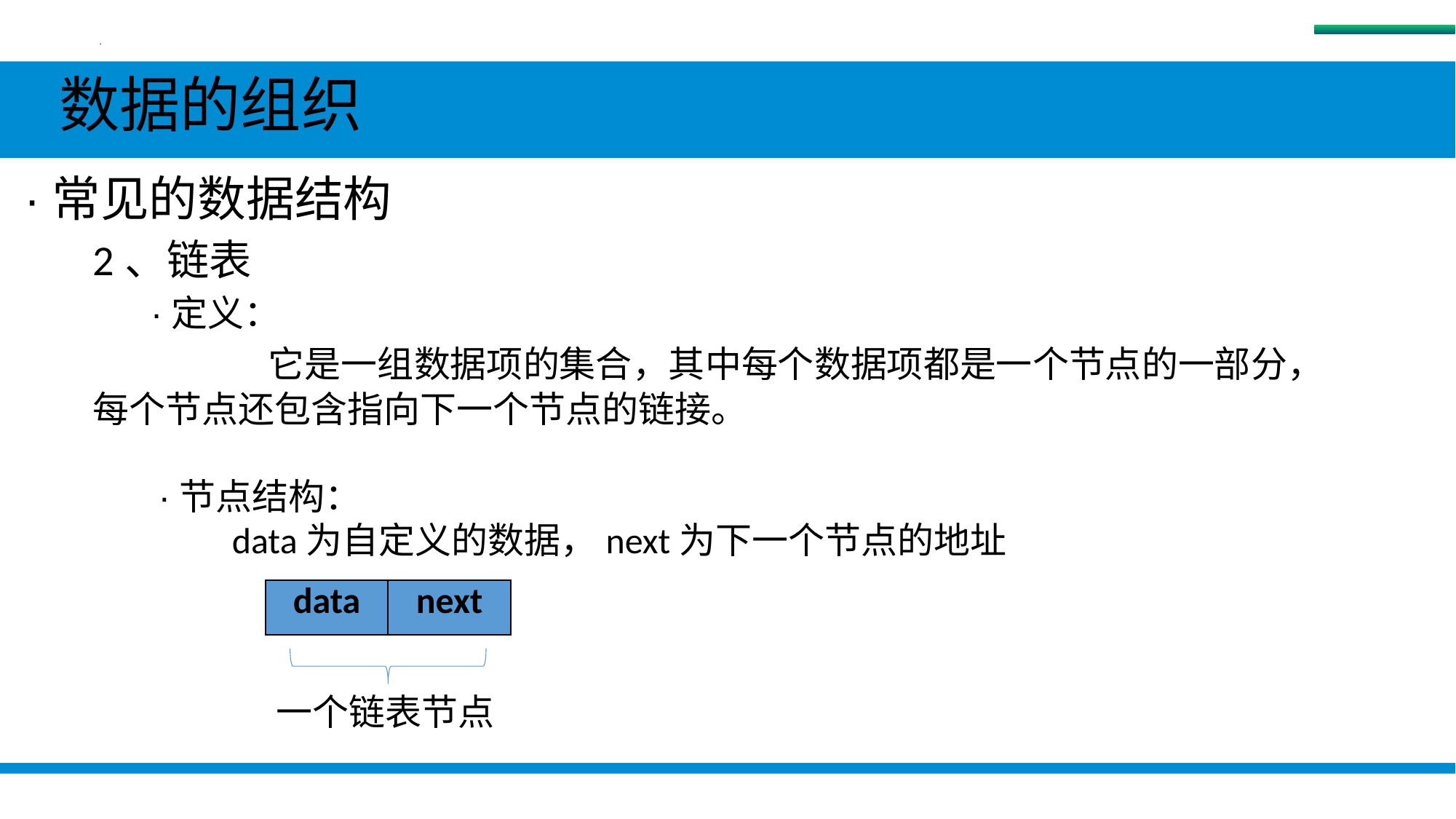

数据

  数据的组织
 ·常见的数据结构
2、链表
      ·定义：
              它是一组数据项的集合，其中每个数据项都是一个节点的一部分，每个节点还包含指向下一个节点的链接。

        ·节点结构：
                 data为自定义的数据，next为下一个节点的地址

| data | next |
| --- | --- |
一个链表节点
#